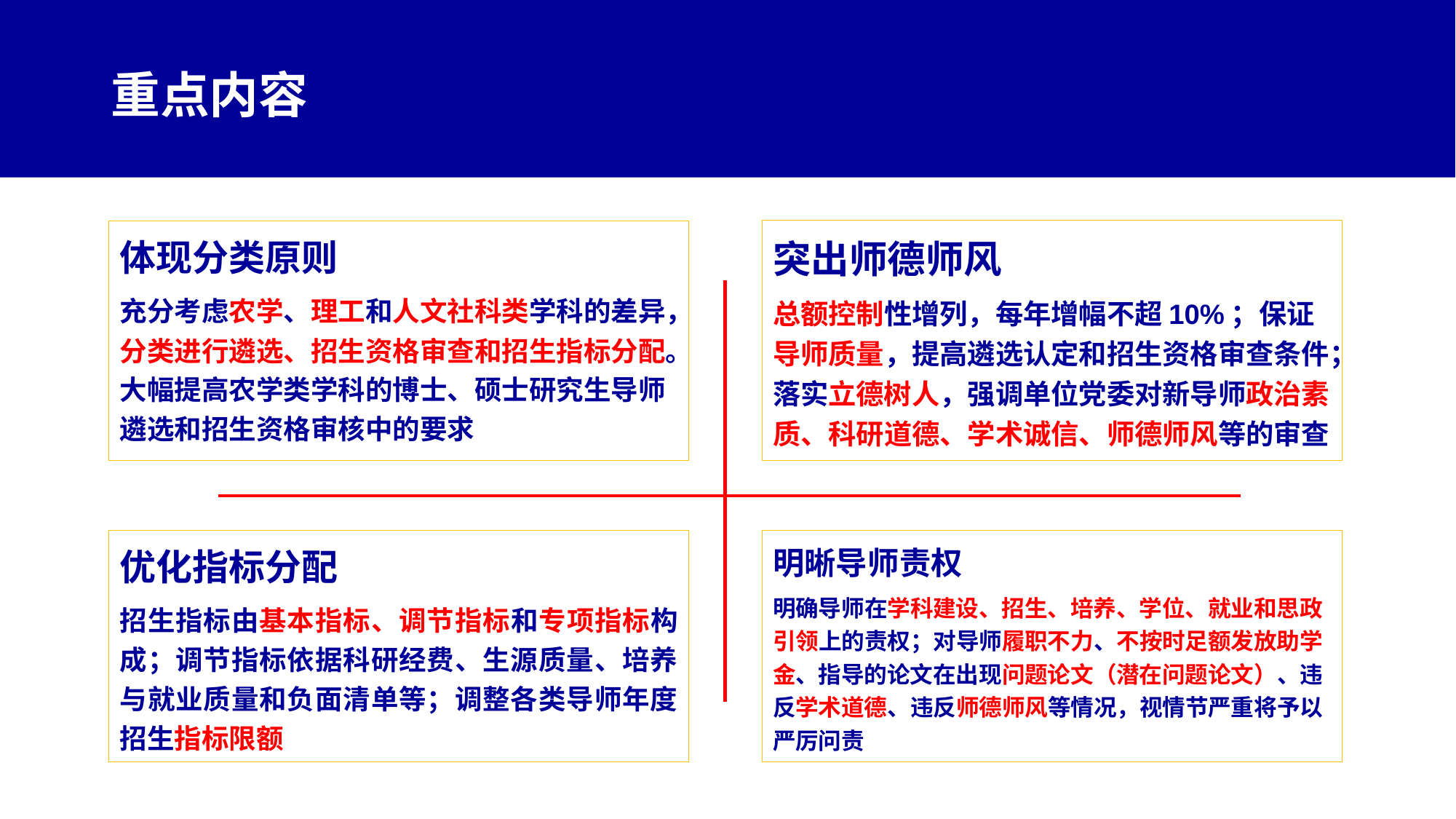

# 重点内容
突出师德师风
总额控制性增列，每年增幅不超10%；保证导师质量，提高遴选认定和招生资格审查条件；落实立德树人，强调单位党委对新导师政治素质、科研道德、学术诚信、师德师风等的审查
体现分类原则
充分考虑农学、理工和人文社科类学科的差异，分类进行遴选、招生资格审查和招生指标分配。大幅提高农学类学科的博士、硕士研究生导师遴选和招生资格审核中的要求
优化指标分配
招生指标由基本指标、调节指标和专项指标构成；调节指标依据科研经费、生源质量、培养与就业质量和负面清单等；调整各类导师年度招生指标限额
明晰导师责权
明确导师在学科建设、招生、培养、学位、就业和思政引领上的责权；对导师履职不力、不按时足额发放助学金、指导的论文在出现问题论文（潜在问题论文）、违反学术道德、违反师德师风等情况，视情节严重将予以严厉问责